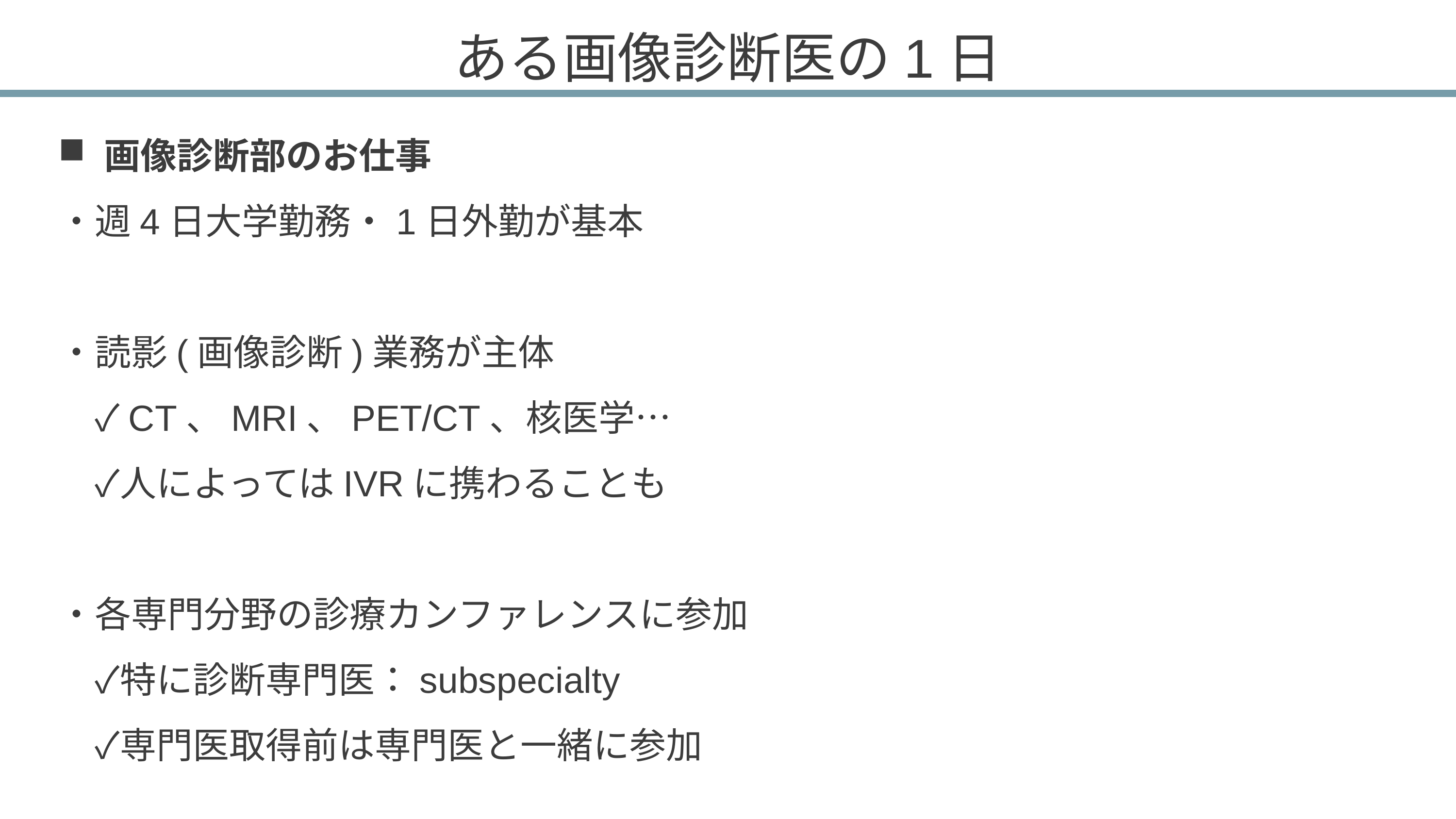

# ある画像診断医の1日
画像診断部のお仕事
・週4日大学勤務・1日外勤が基本

・読影(画像診断)業務が主体
　✓CT、MRI、PET/CT、核医学…
　✓人によってはIVRに携わることも

・各専門分野の診療カンファレンスに参加
　✓特に診断専門医：subspecialty
　✓専門医取得前は専門医と一緒に参加